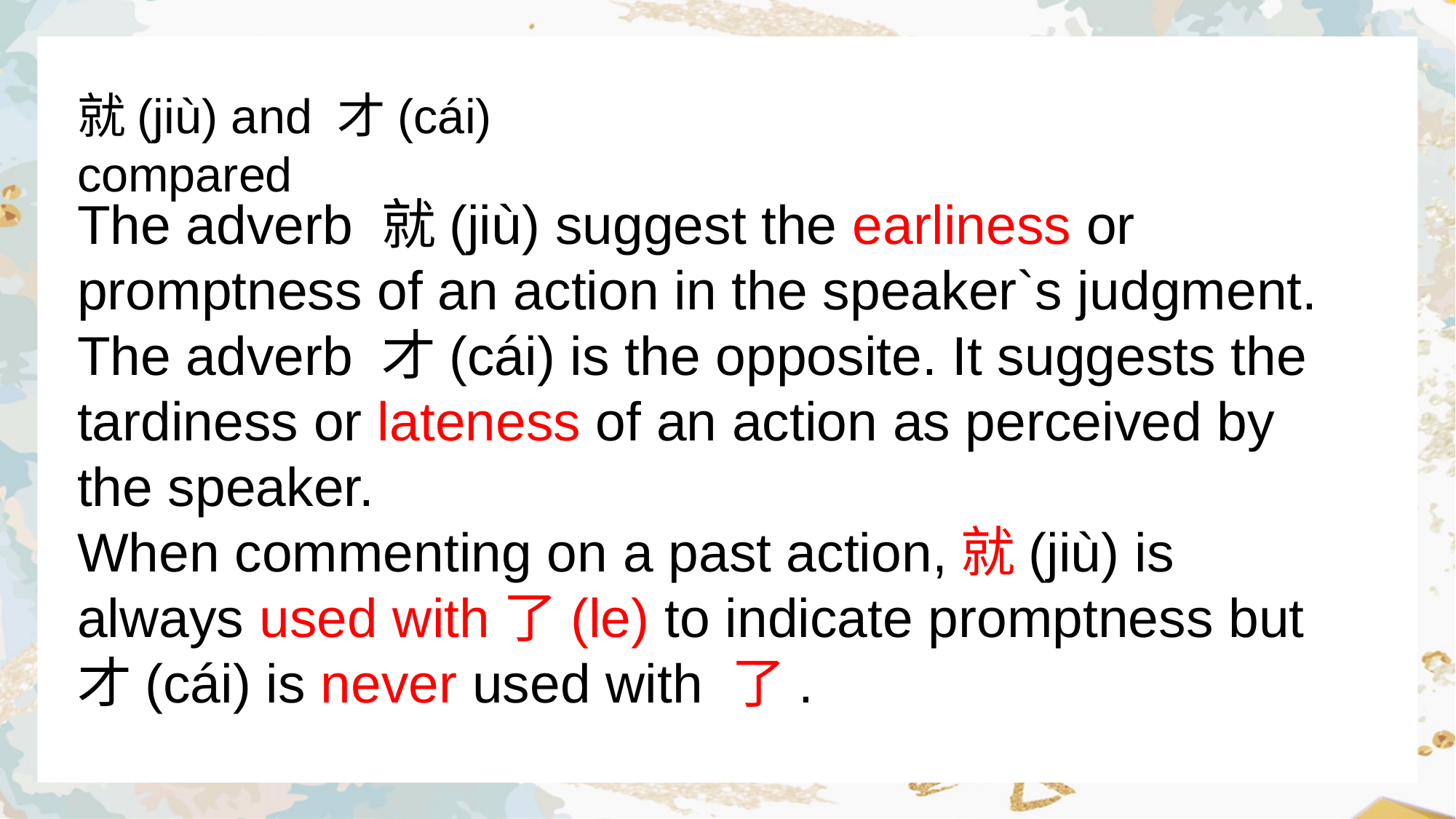

就(jiù) and 才(cái) compared
The adverb 就(jiù) suggest the earliness or promptness of an action in the speaker`s judgment.
The adverb 才(cái) is the opposite. It suggests the tardiness or lateness of an action as perceived by the speaker.
When commenting on a past action,就(jiù) is always used with了(le) to indicate promptness but 才(cái) is never used with 了.